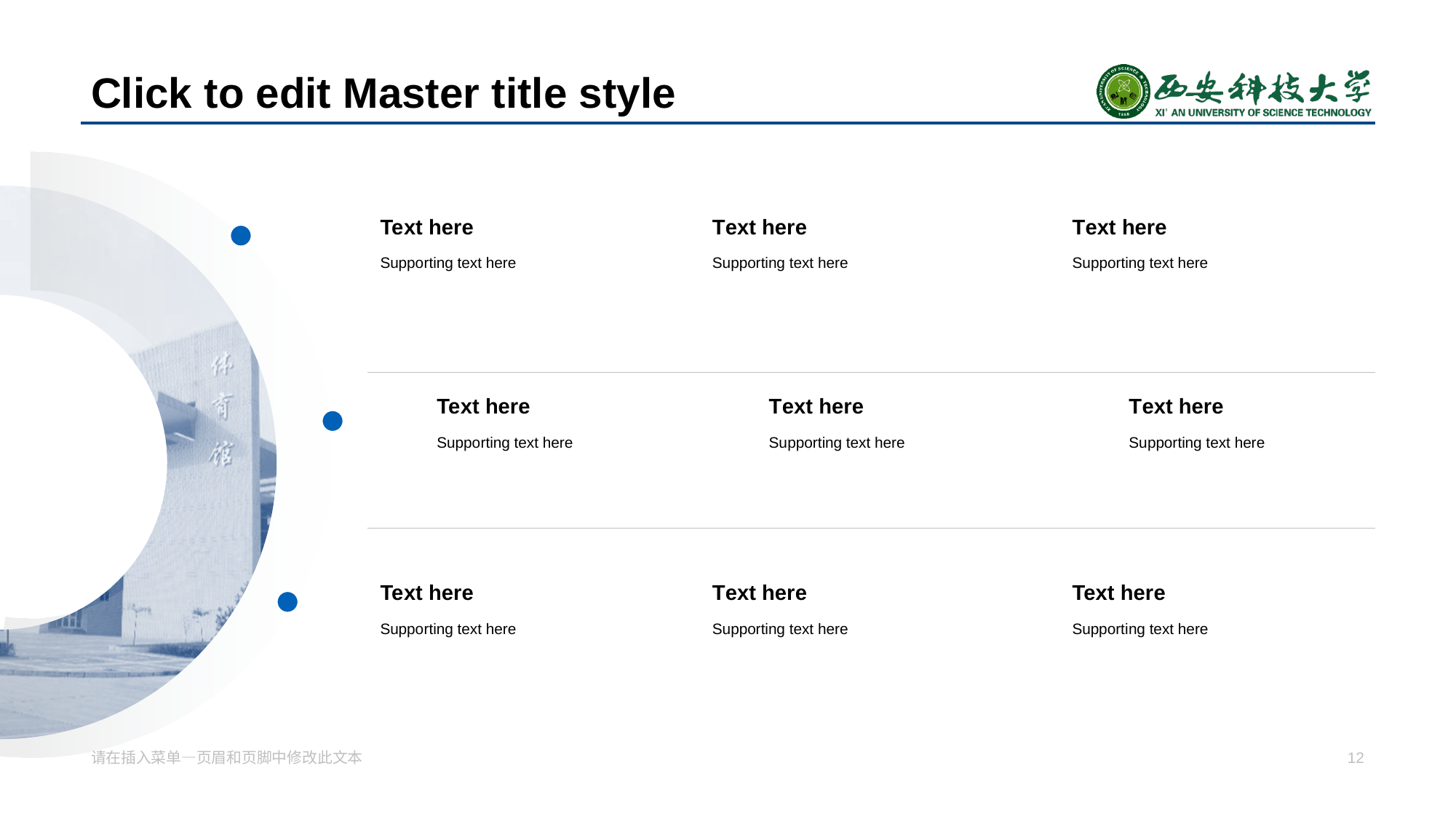

# Click to edit Master title style

Te xt here
T ext here
T ext here

Suppo rting text here
Su pporting text here
Su pporting text here

Te xt here
T ext here
T ext here

Suppo rting text here
Su pporting text here
Su pporting text here
Te xt here
T ext here
Text  here

Suppo rting text here
Su pporting text here
Supporti ng text here
请在插入菜单—页眉和页脚中修改此文本
12